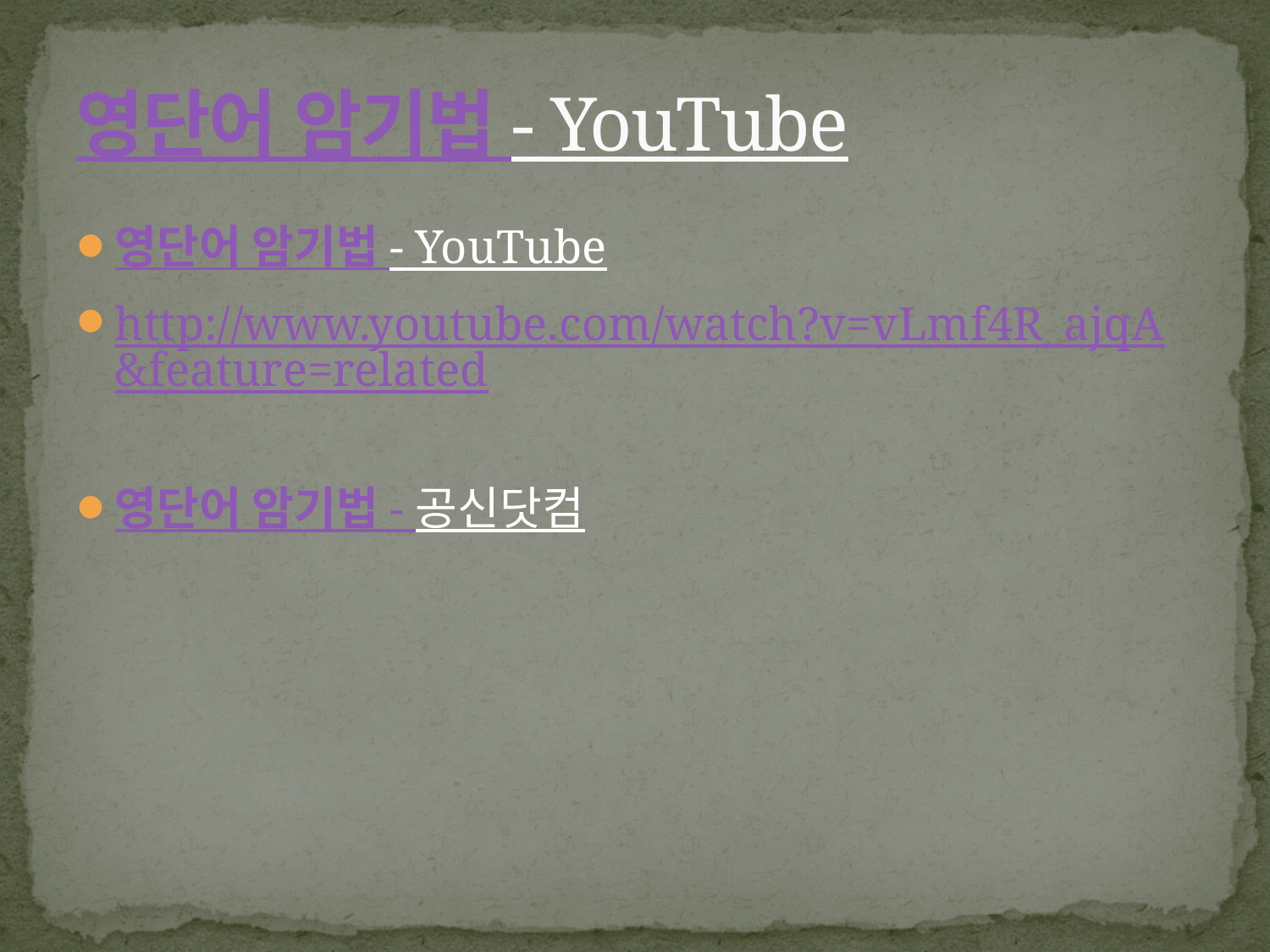

# 영단어 암기법 - YouTube
영단어 암기법 - YouTube
http://www.youtube.com/watch?v=vLmf4R_ajqA&feature=related

영단어 암기법 - 공신닷컴